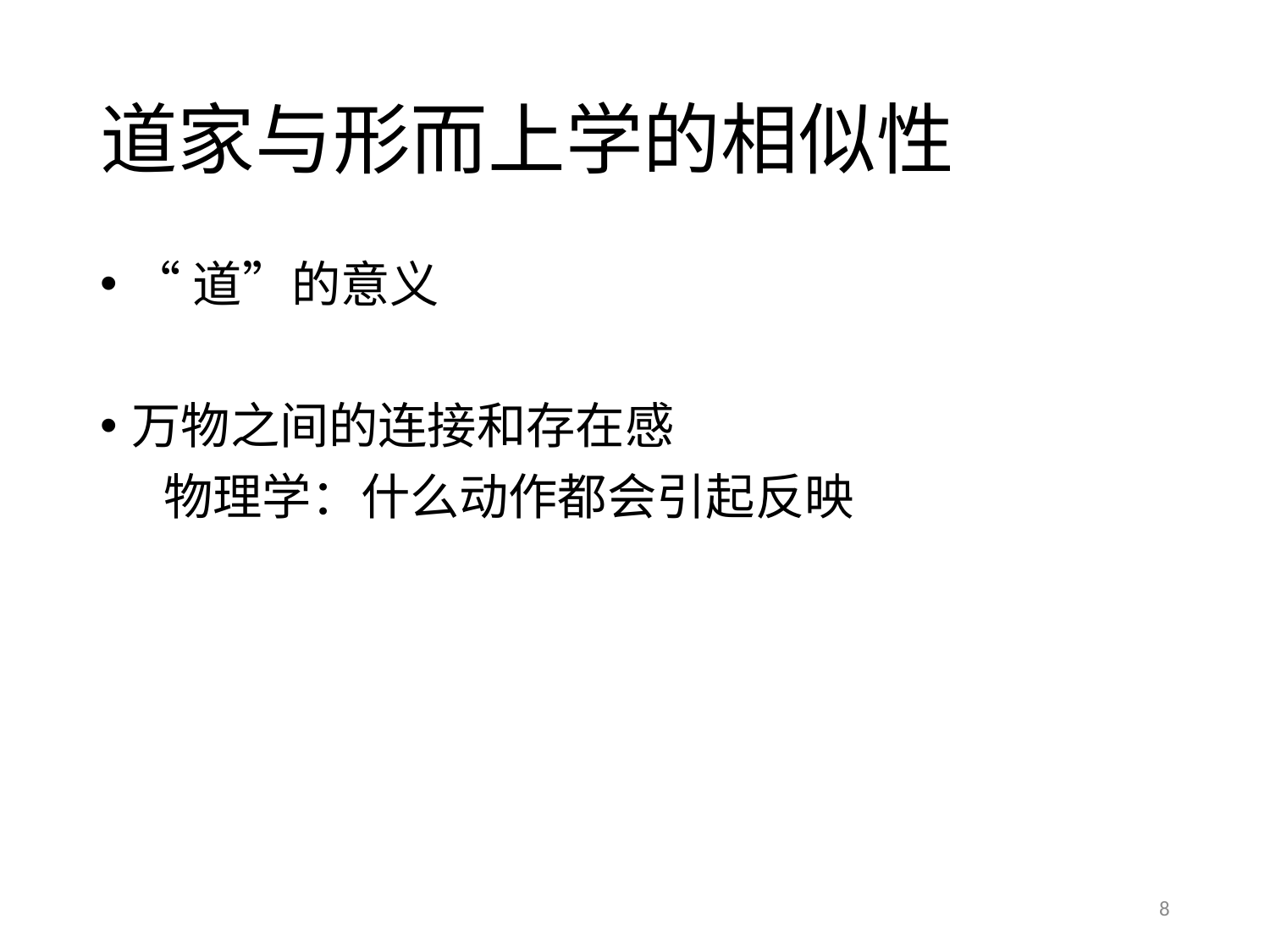

# 道家与形而上学的相似性
“道”的意义

万物之间的连接和存在感
物理学：什么动作都会引起反映

8